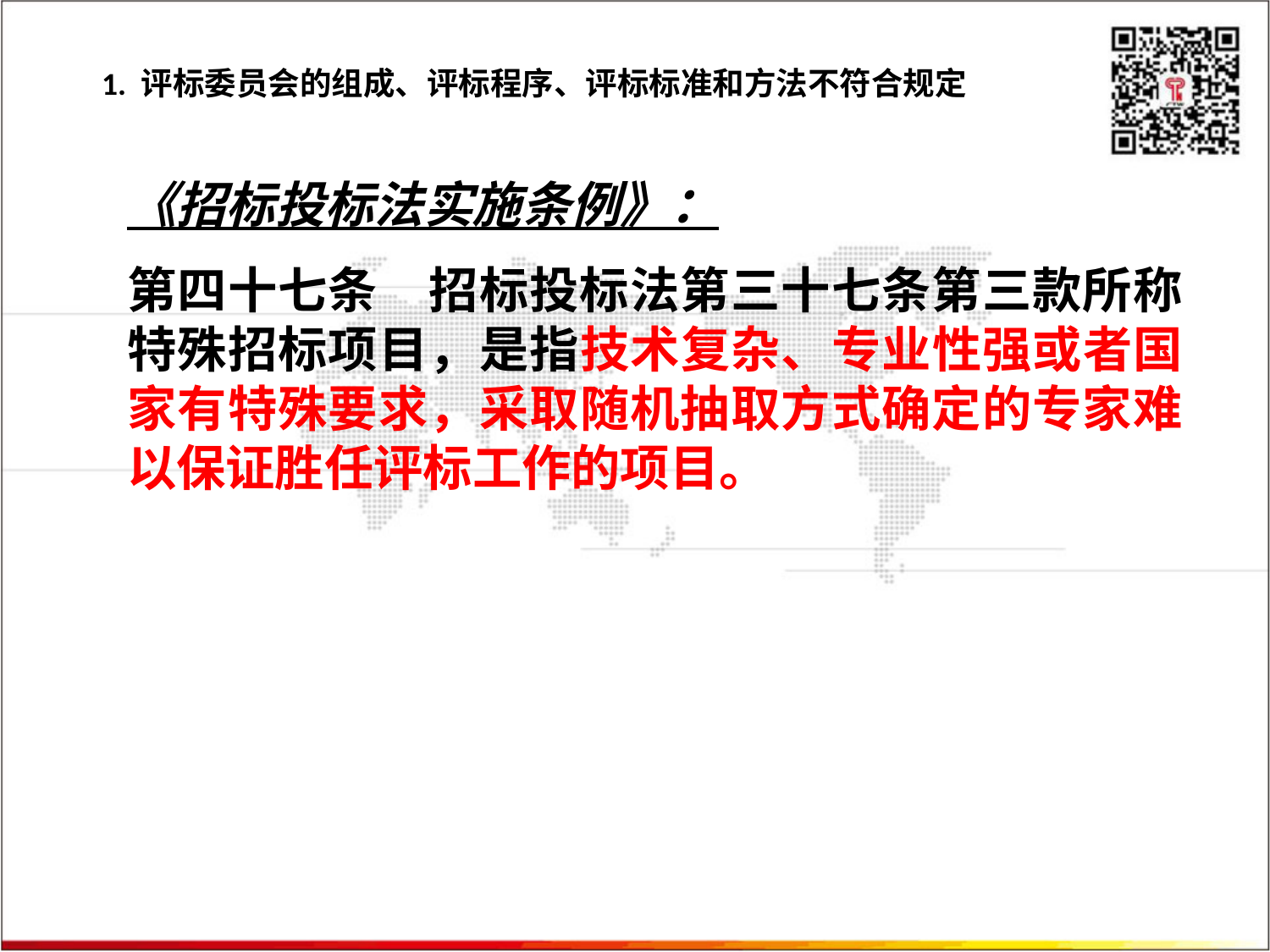

# 1. 评标委员会的组成、评标程序、评标标准和方法不符合规定
《招标投标法实施条例》：
第四十七条　招标投标法第三十七条第三款所称特殊招标项目，是指技术复杂、专业性强或者国家有特殊要求，采取随机抽取方式确定的专家难以保证胜任评标工作的项目。